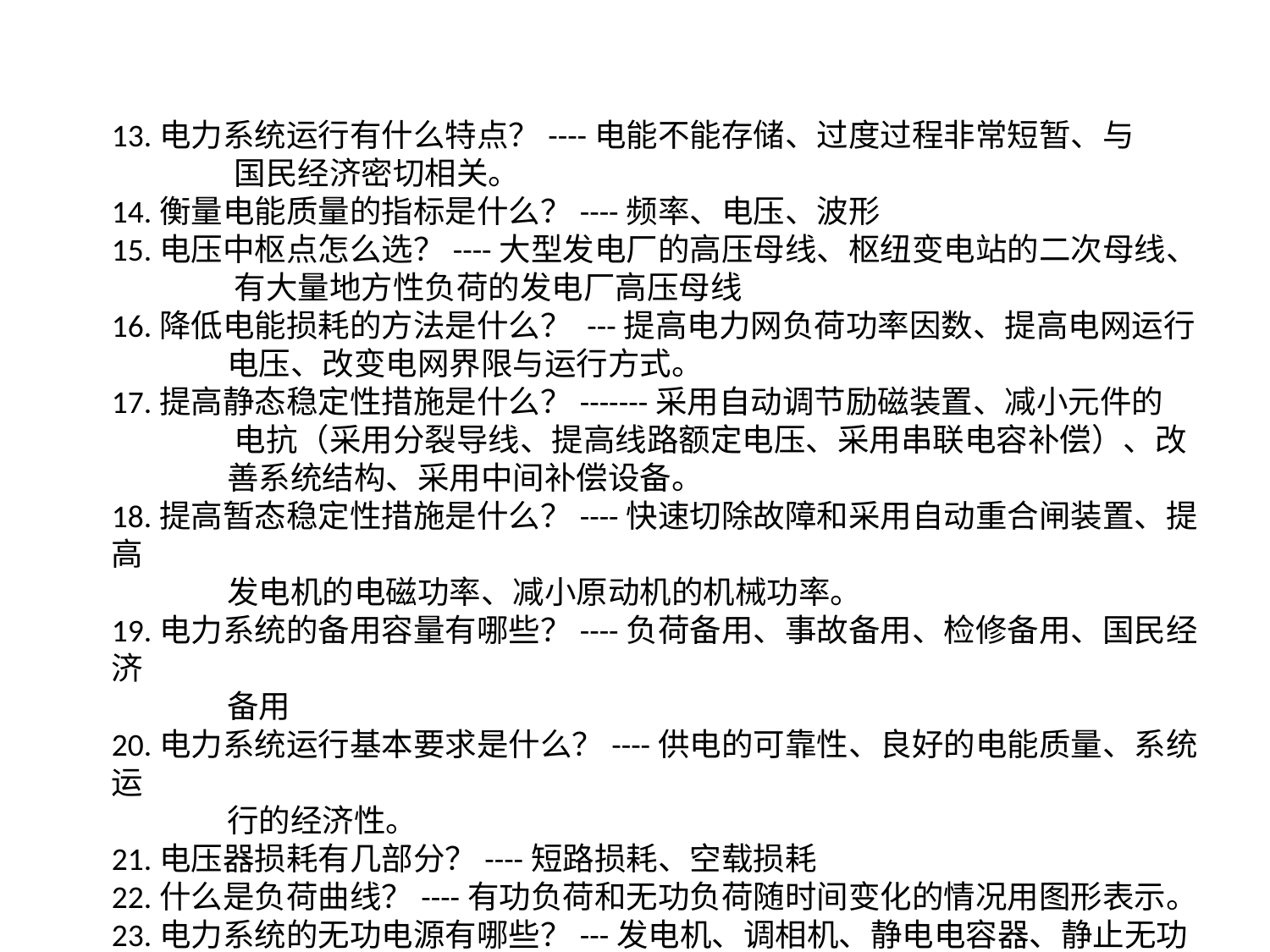

13.电力系统运行有什么特点？----电能不能存储、过度过程非常短暂、与
                国民经济密切相关。
14.衡量电能质量的指标是什么？----频率、电压、波形
15.电压中枢点怎么选？----大型发电厂的高压母线、枢纽变电站的二次母线、
                有大量地方性负荷的发电厂高压母线
16.降低电能损耗的方法是什么？ ---提高电力网负荷功率因数、提高电网运行
               电压、改变电网界限与运行方式。
17.提高静态稳定性措施是什么？-------采用自动调节励磁装置、减小元件的
                电抗（采用分裂导线、提高线路额定电压、采用串联电容补偿）、改
               善系统结构、采用中间补偿设备。
18.提高暂态稳定性措施是什么？----快速切除故障和采用自动重合闸装置、提高
               发电机的电磁功率、减小原动机的机械功率。
19.电力系统的备用容量有哪些？----负荷备用、事故备用、检修备用、国民经济
               备用
20.电力系统运行基本要求是什么？----供电的可靠性、良好的电能质量、系统运
               行的经济性。
21.电压器损耗有几部分？----短路损耗、空载损耗
22.什么是负荷曲线？----有功负荷和无功负荷随时间变化的情况用图形表示。
23.电力系统的无功电源有哪些？---发电机、调相机、静电电容器、静止无功发生器、静止无功补偿器。